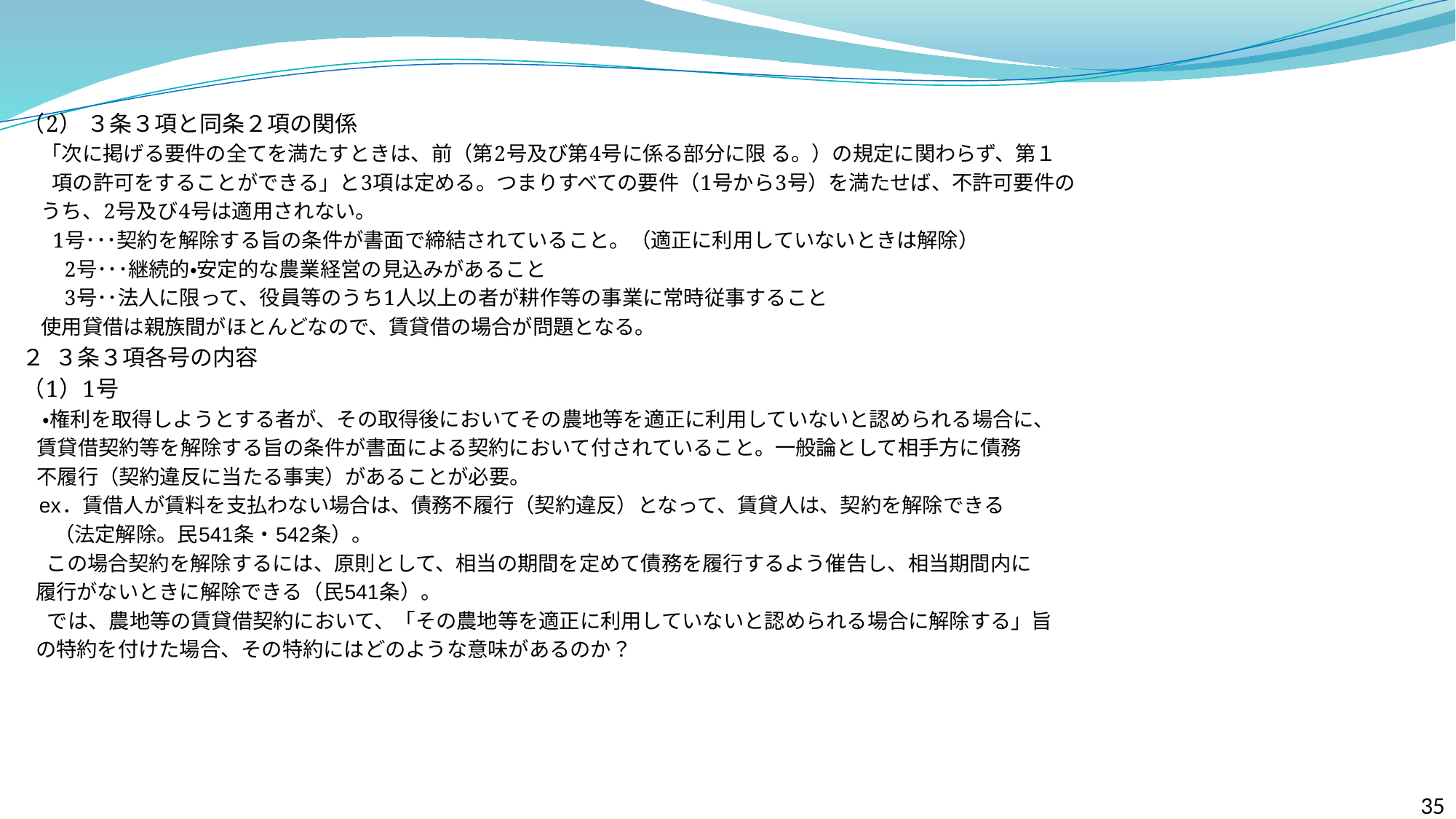

（2） ３条３項と同条２項の関係
    「次に掲げる要件の全てを満たすときは、前（第2号及び第4号に係る部分に限 る。）の規定に関わらず、第１
　  項の許可をすることができる」と3項は定める。つまりすべての要件（1号から3号）を満たせば、不許可要件の
    うち、2号及び4号は適用されない。
　  1号･･･契約を解除する旨の条件が書面で締結されていること。（適正に利用していないときは解除）
　　2号･･･継続的・安定的な農業経営の見込みがあること
　　3号･･法人に限って、役員等のうち1人以上の者が耕作等の事業に常時従事すること
    使用貸借は親族間がほとんどなので、賃貸借の場合が問題となる。
２  ３条３項各号の内容
（1）1号
　・権利を取得しようとする者が、その取得後においてその農地等を適正に利用していないと認められる場合に、
   賃貸借契約等を解除する旨の条件が書面による契約において付されていること。一般論として相手方に債務
   不履行（契約違反に当たる事実）があることが必要。
    ex．賃借人が賃料を支払わない場合は、債務不履行（契約違反）となって、賃貸人は、契約を解除できる
        （法定解除。民541条・542条）。
　  この場合契約を解除するには、原則として、相当の期間を定めて債務を履行するよう催告し、相当期間内に
    履行がないときに解除できる（民541条）。
 　 では、農地等の賃貸借契約において、「その農地等を適正に利用していないと認められる場合に解除する」旨
    の特約を付けた場合、その特約にはどのような意味があるのか？

35